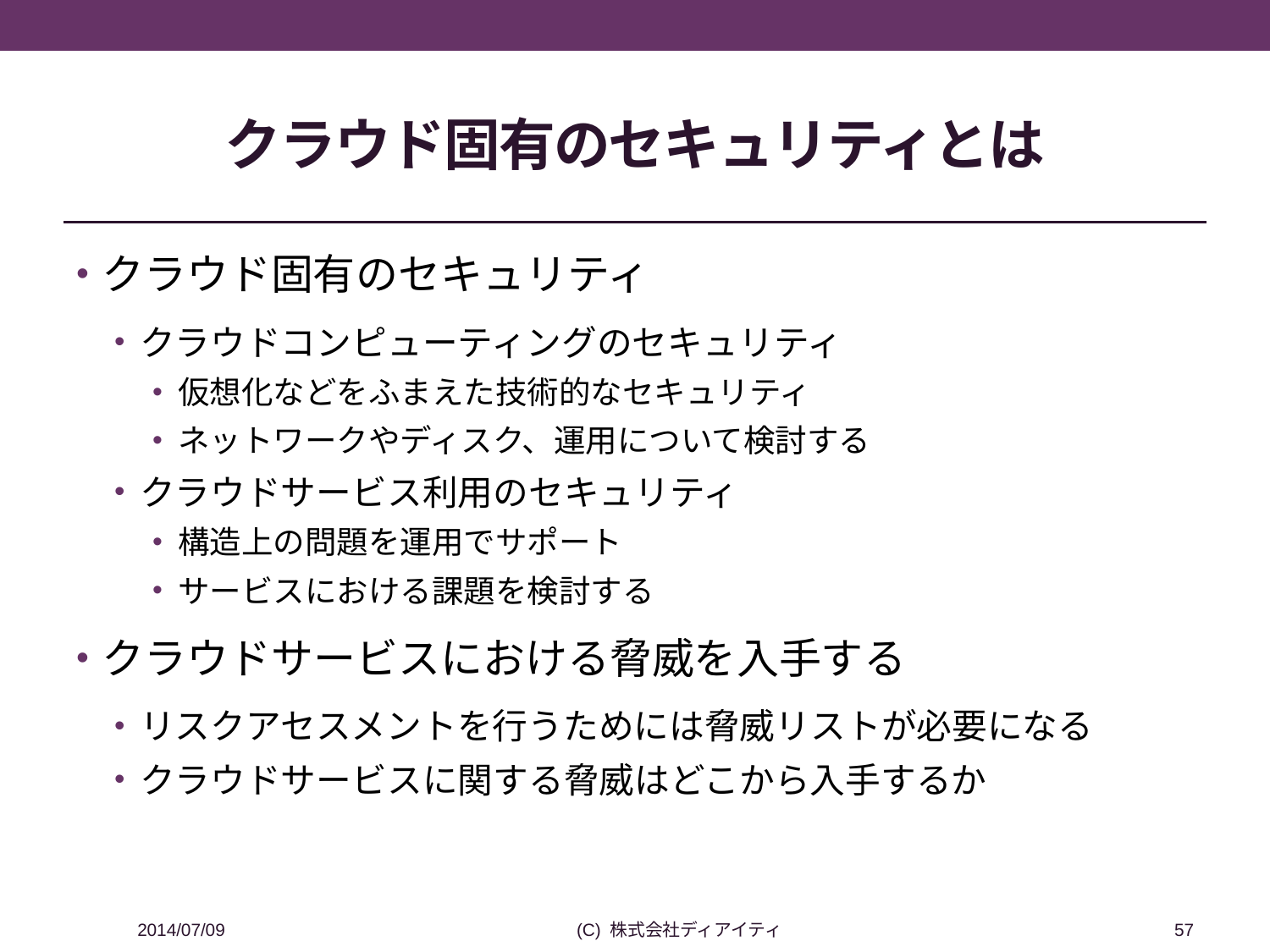

# クラウド固有のセキュリティとは
クラウド固有のセキュリティ
クラウドコンピューティングのセキュリティ
仮想化などをふまえた技術的なセキュリティ
ネットワークやディスク、運用について検討する
クラウドサービス利用のセキュリティ
構造上の問題を運用でサポート
サービスにおける課題を検討する
クラウドサービスにおける脅威を入手する
リスクアセスメントを行うためには脅威リストが必要になる
クラウドサービスに関する脅威はどこから入手するか

2014/07/09
(C) 株式会社ディアイティ
57